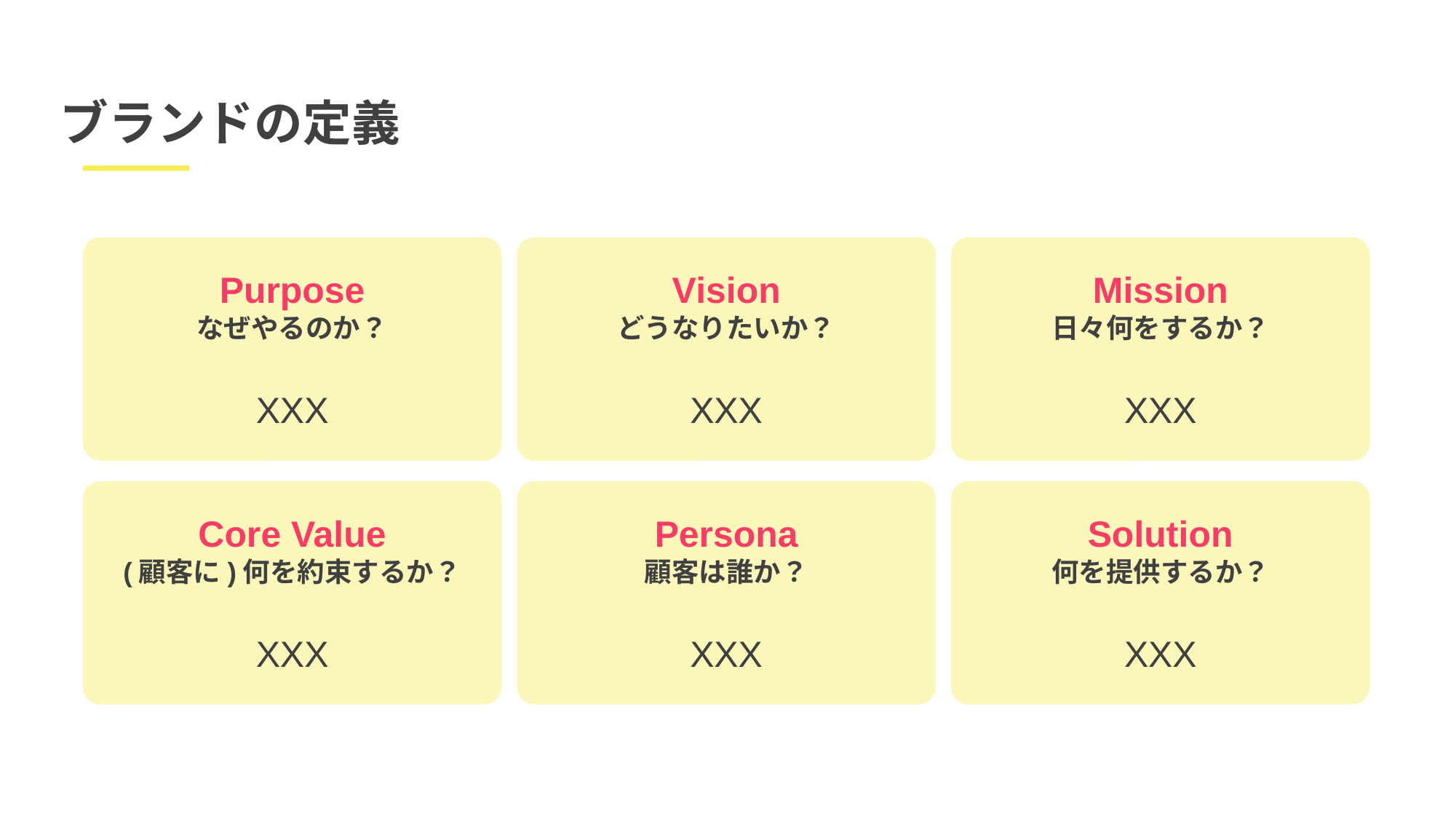

ブランドの定義

Purpose
なぜやるのか？

XXX
Vision
どうなりたいか？

XXX
Mission
日々何をするか？

XXX
Core Value
(顧客に)何を約束するか？

XXX
Persona
顧客は誰か？

XXX
Solution
何を提供するか？

XXX